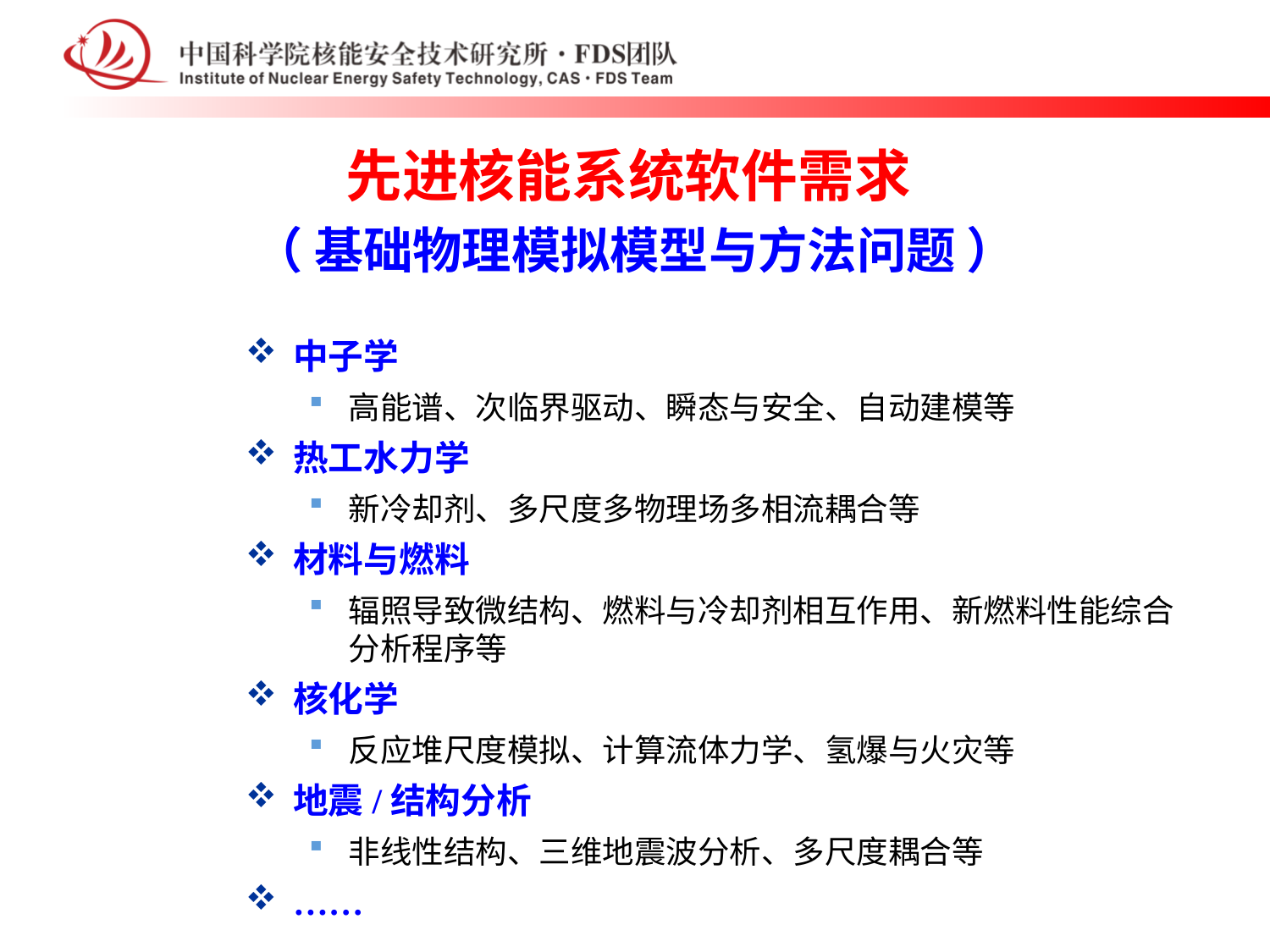

# 先进核能系统软件需求 （ 基础物理模拟模型与方法问题 ）
中子学
高能谱、次临界驱动、瞬态与安全、自动建模等
热工水力学
新冷却剂、多尺度多物理场多相流耦合等
材料与燃料
辐照导致微结构、燃料与冷却剂相互作用、新燃料性能综合分析程序等
核化学
反应堆尺度模拟、计算流体力学、氢爆与火灾等
地震/结构分析
非线性结构、三维地震波分析、多尺度耦合等
……